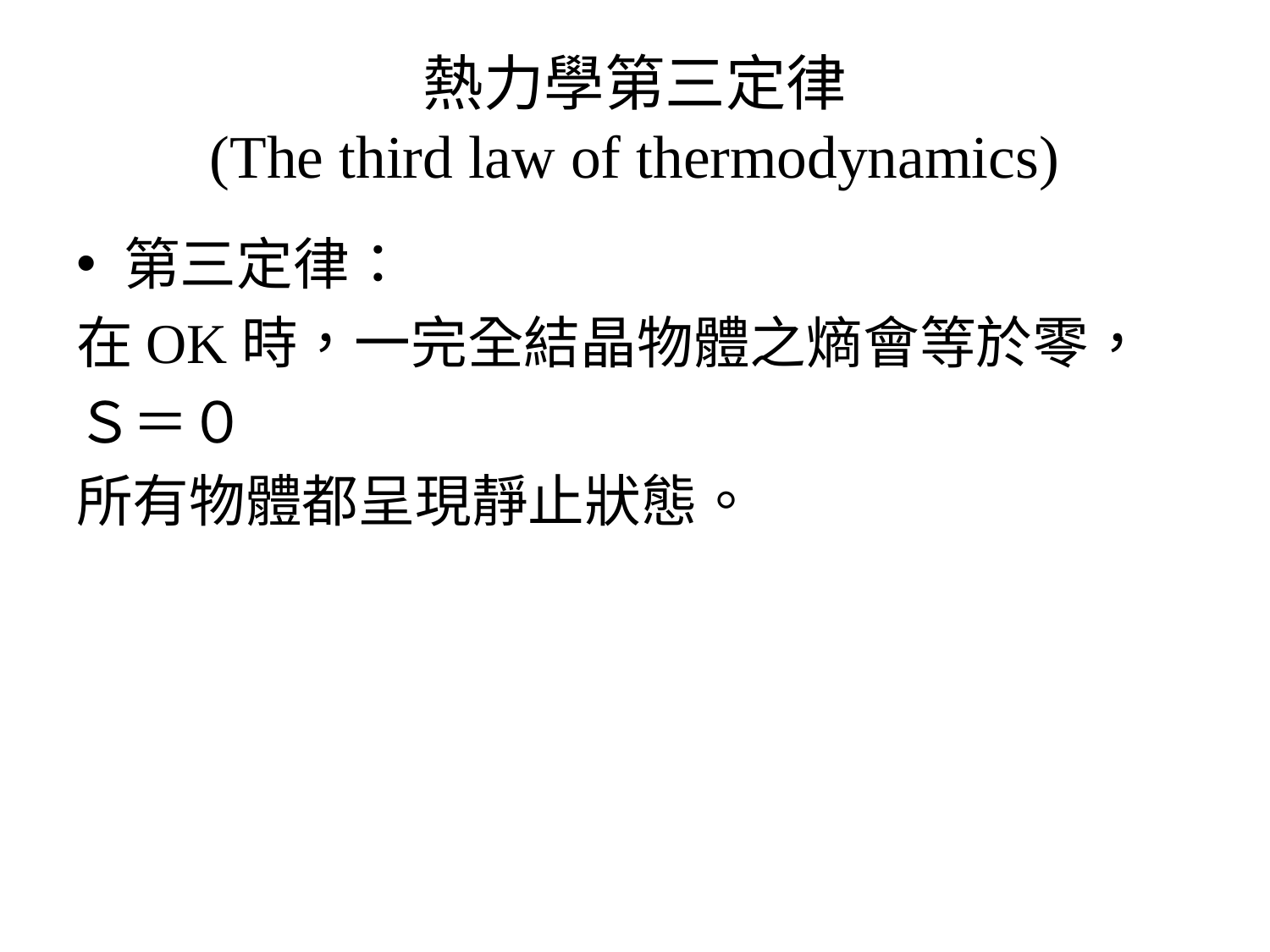

# 熱力學第三定律 (The third law of thermodynamics)
第三定律：
在OK時，一完全結晶物體之熵會等於零，
Ｓ＝０
所有物體都呈現靜止狀態。